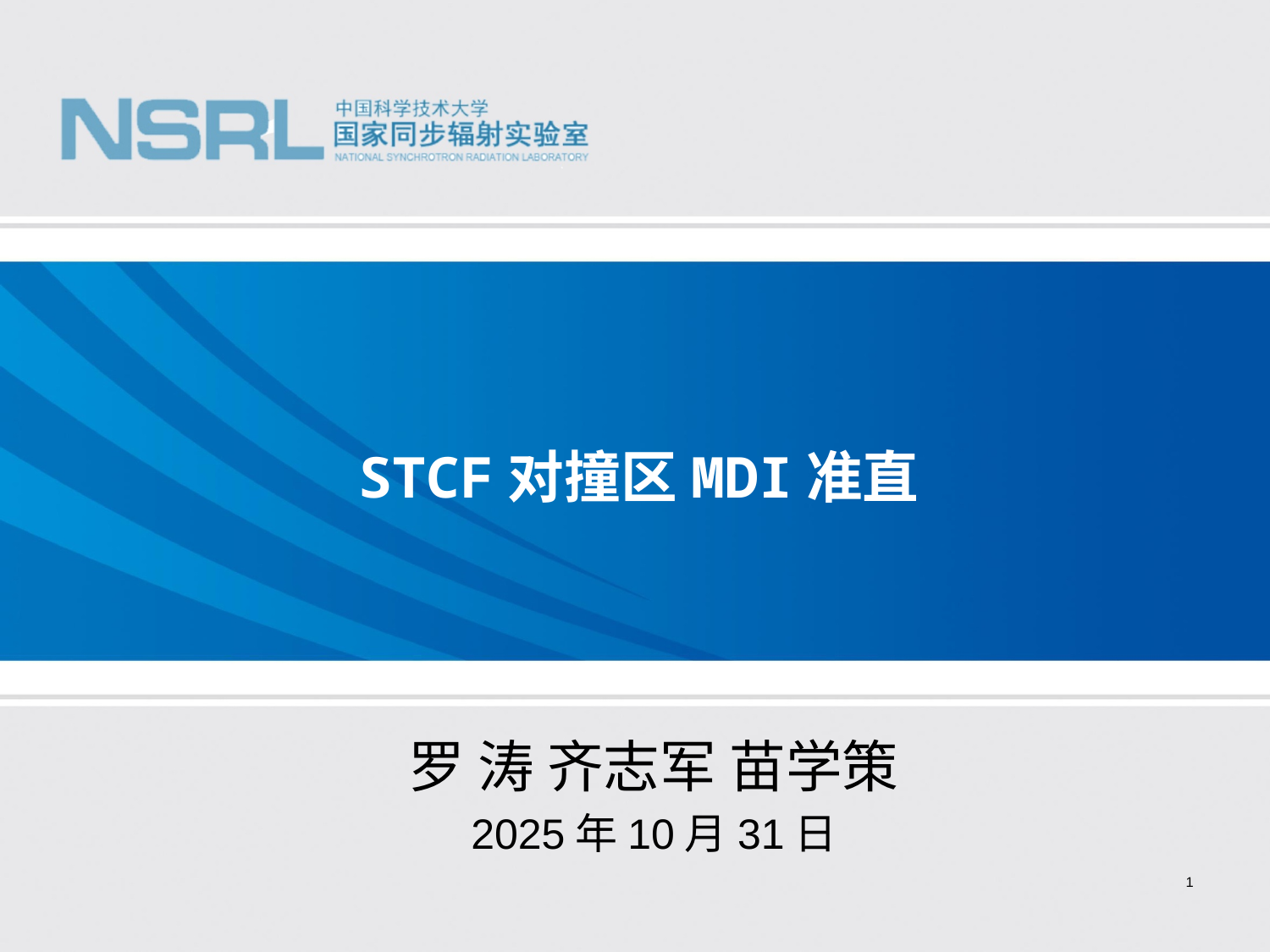

# STCF对撞区MDI准直
罗 涛 齐志军 苗学策
2025年10月31日

1